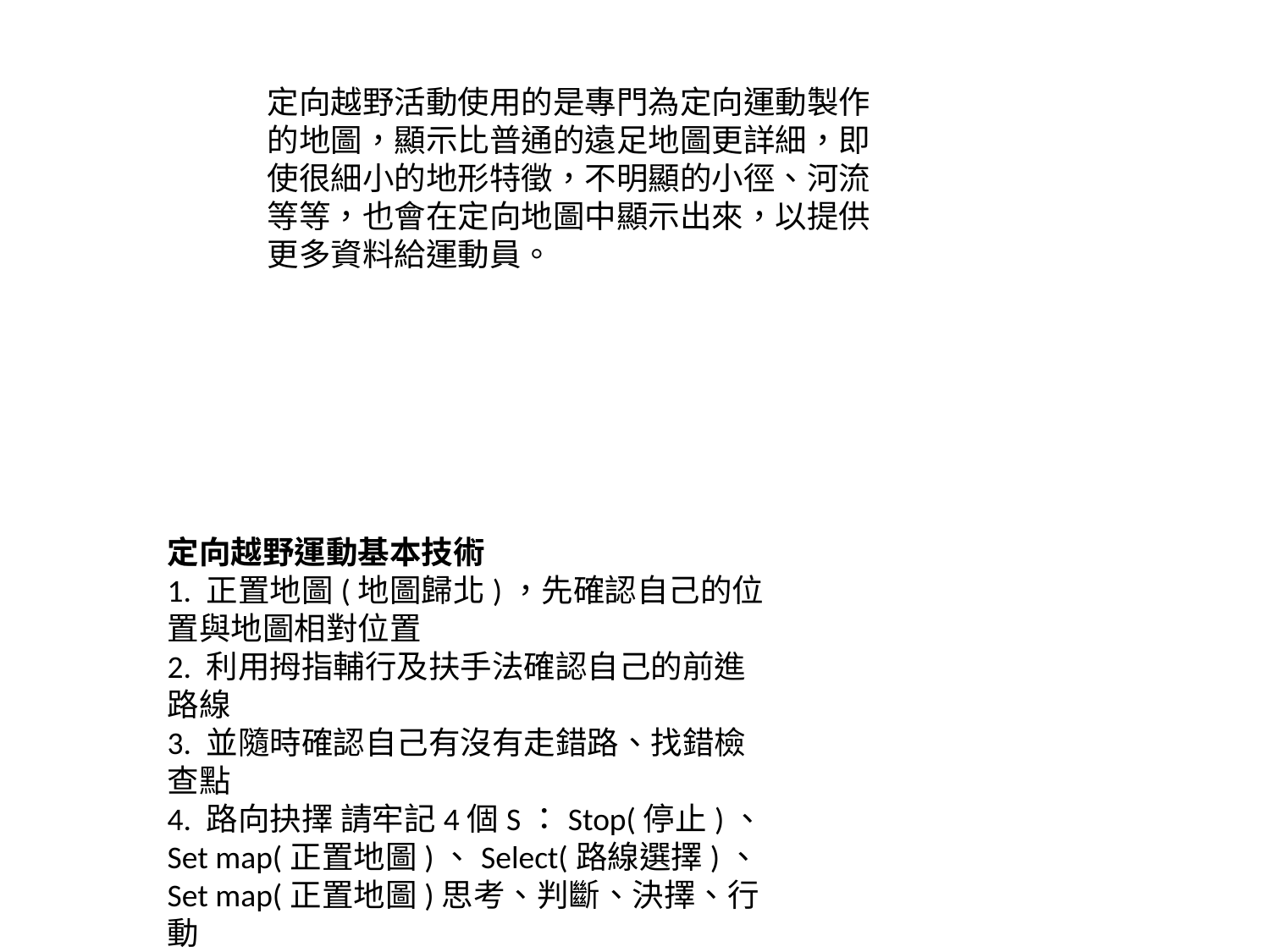

定向越野活動使用的是專門為定向運動製作的地圖，顯示比普通的遠足地圖更詳細，即使很細小的地形特徵，不明顯的小徑、河流等等，也會在定向地圖中顯示出來，以提供更多資料給運動員。
定向越野運動基本技術
1. 正置地圖(地圖歸北)，先確認自己的位置與地圖相對位置
2. 利用拇指輔行及扶手法確認自己的前進路線
3. 並隨時確認自己有沒有走錯路、找錯檢查點
4. 路向抉擇 請牢記4個S：Stop(停止)、Set map(正置地圖)、Select(路線選擇)、Set map(正置地圖)思考、判斷、決擇、行動